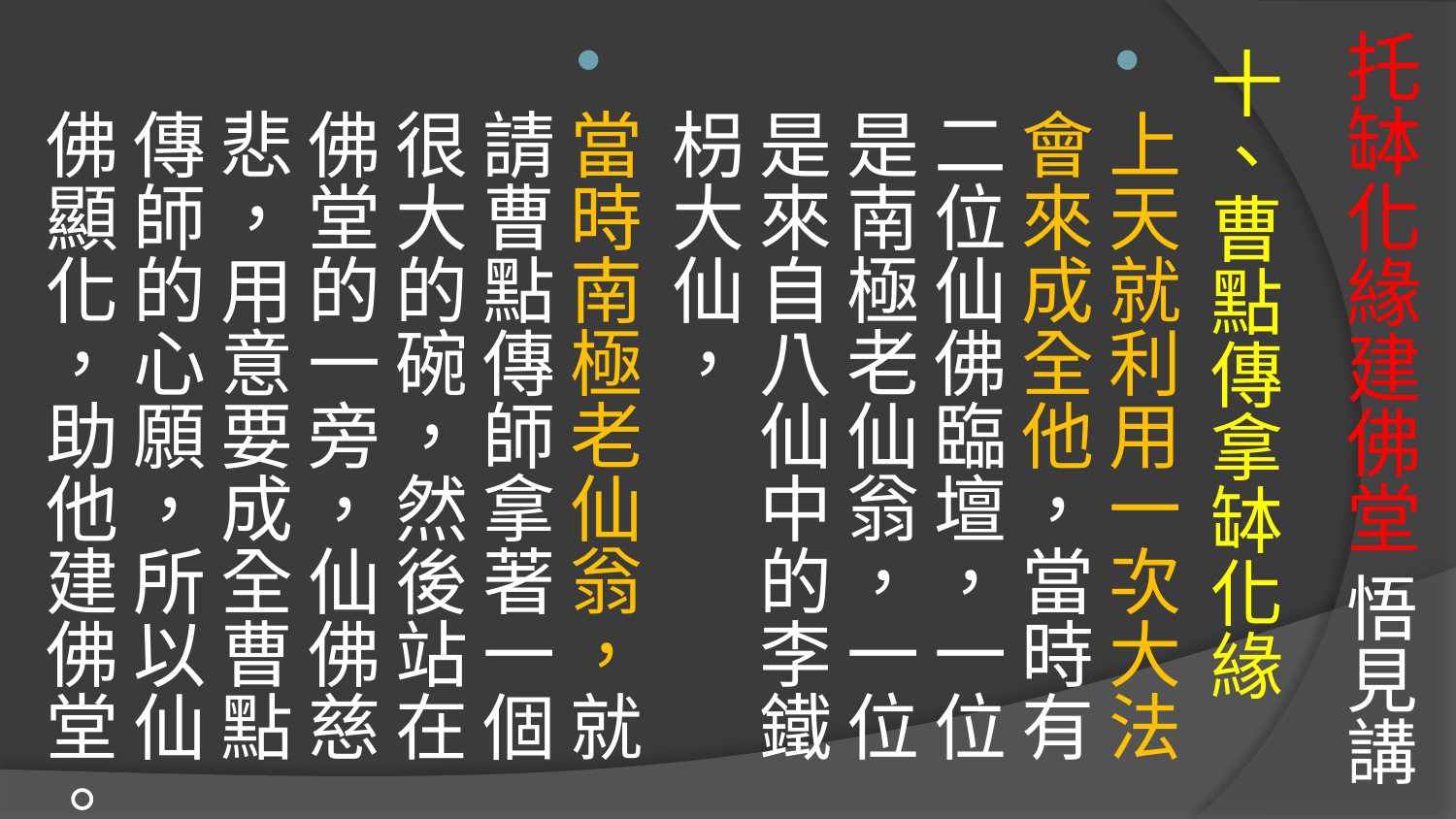

# 托缽化緣建佛堂 悟見講
十、曹點傳拿缽化緣
上天就利用一次大法會來成全他，當時有二位仙佛臨壇，一位是南極老仙翁，一位是來自八仙中的李鐵枴大仙，
當時南極老仙翁，就請曹點傳師拿著一個很大的碗，然後站在佛堂的一旁，仙佛慈悲，用意要成全曹點傳師的心願，所以仙佛顯化，助他建佛堂。